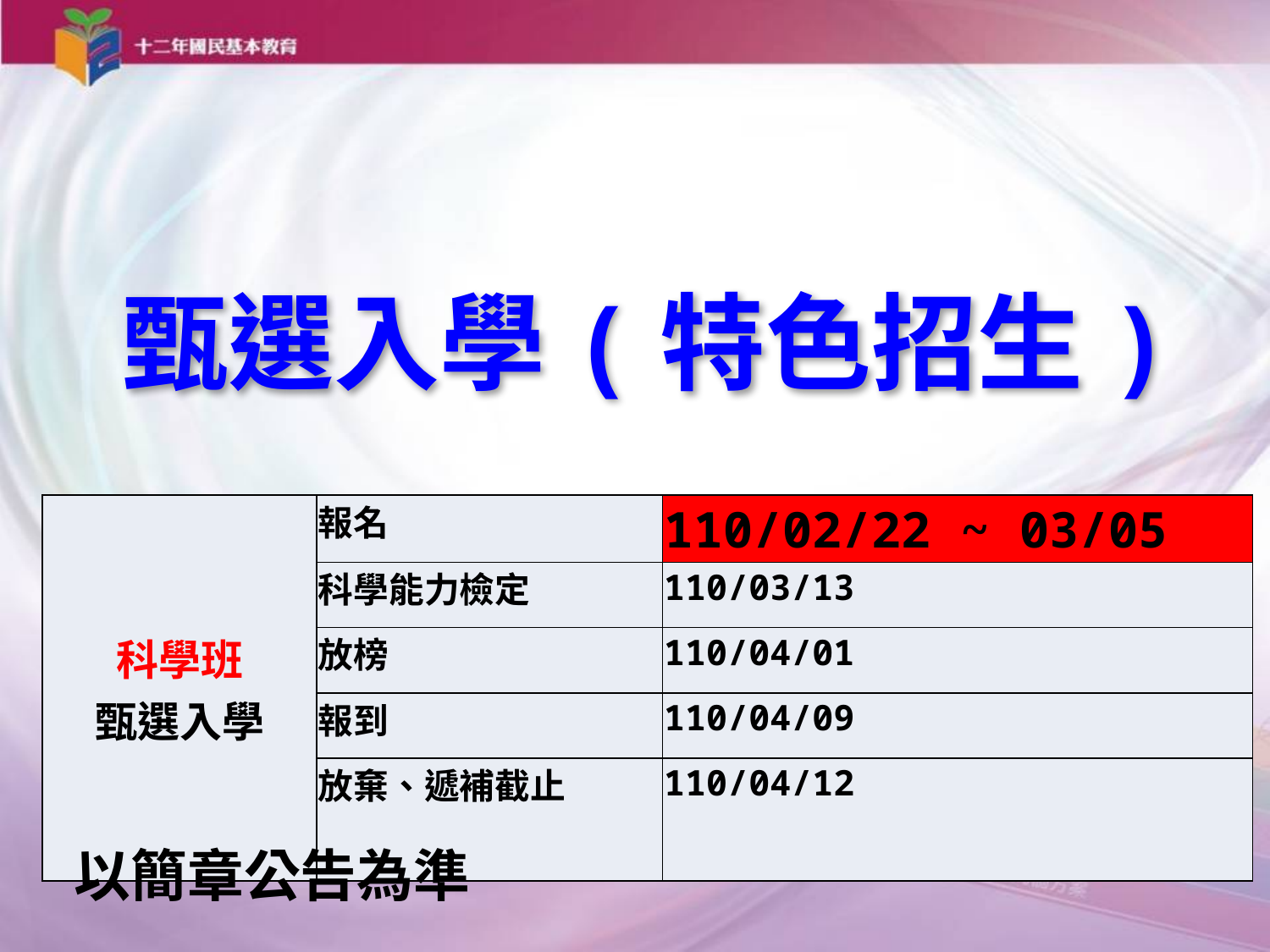

甄選入學(特色招生)
| 科學班 甄選入學 | 報名 | 110/02/22 ~ 03/05 |
| --- | --- | --- |
|  | 科學能力檢定 | 110/03/13 |
|  | 放榜 | 110/04/01 |
|  | 報到 | 110/04/09 |
|  | 放棄、遞補截止 | 110/04/12 |
以簡章公告為準